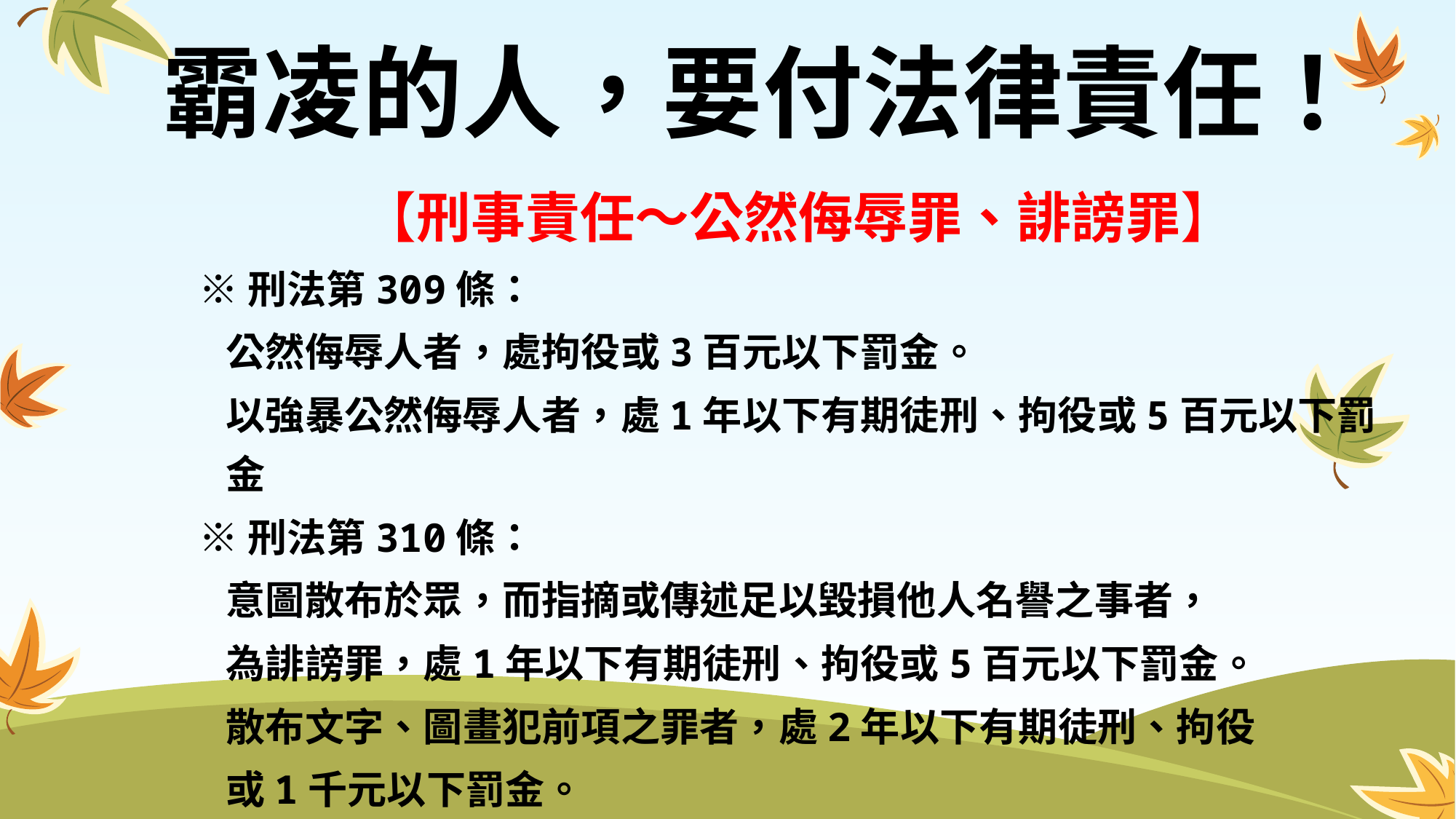

霸凌的人，要付法律責任！
【刑事責任～公然侮辱罪、誹謗罪】
※刑法第309條：
  公然侮辱人者，處拘役或3百元以下罰金。
  以強暴公然侮辱人者，處1年以下有期徒刑、拘役或5百元以下罰金
※刑法第310條：
  意圖散布於眾，而指摘或傳述足以毀損他人名譽之事者，
  為誹謗罪，處1年以下有期徒刑、拘役或5百元以下罰金。
  散布文字、圖畫犯前項之罪者，處2年以下有期徒刑、拘役
  或1千元以下罰金。